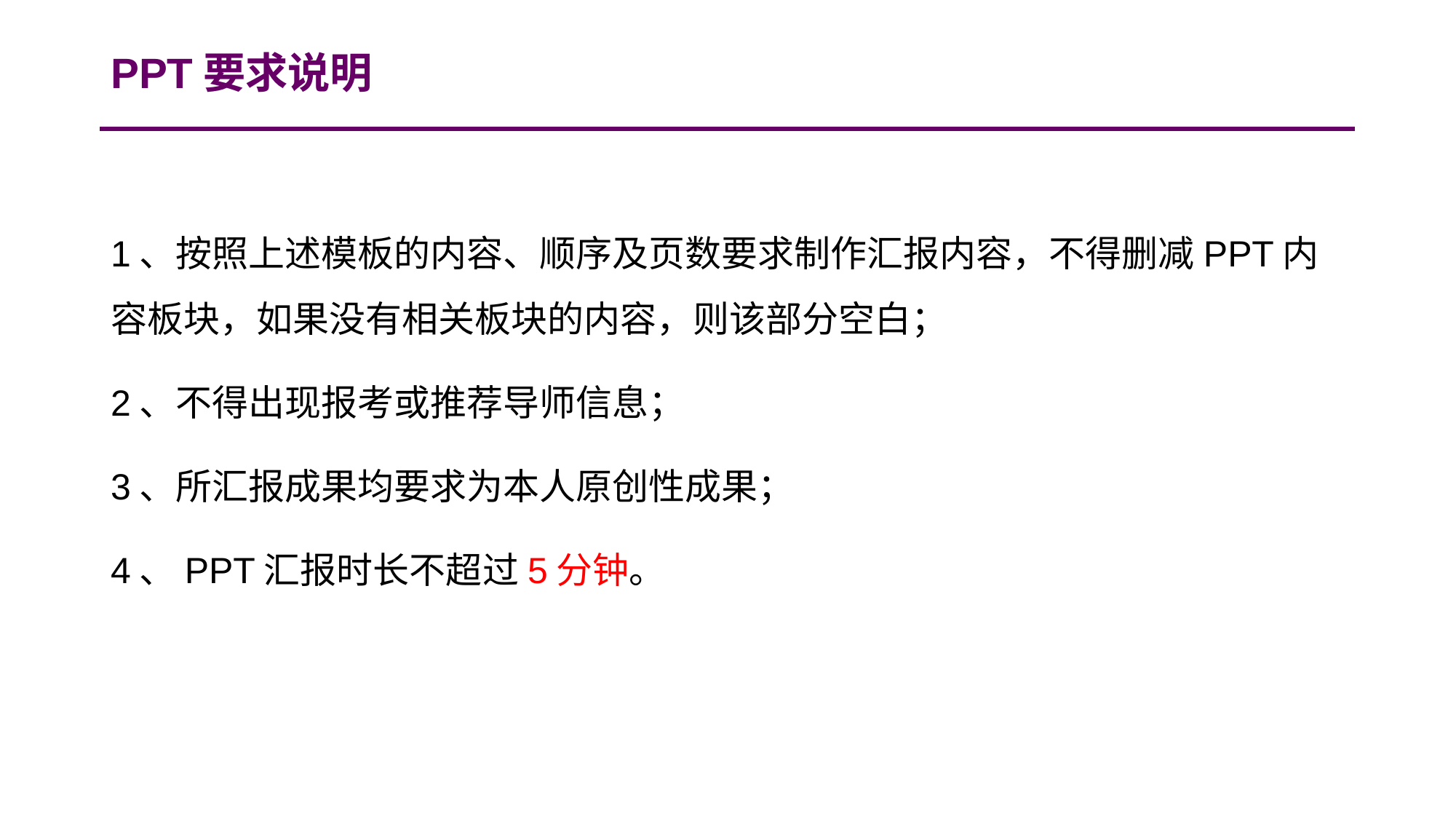

# PPT要求说明
1、按照上述模板的内容、顺序及页数要求制作汇报内容，不得删减PPT内容板块，如果没有相关板块的内容，则该部分空白；
2、不得出现报考或推荐导师信息；
3、所汇报成果均要求为本人原创性成果；
4、PPT汇报时长不超过5分钟。